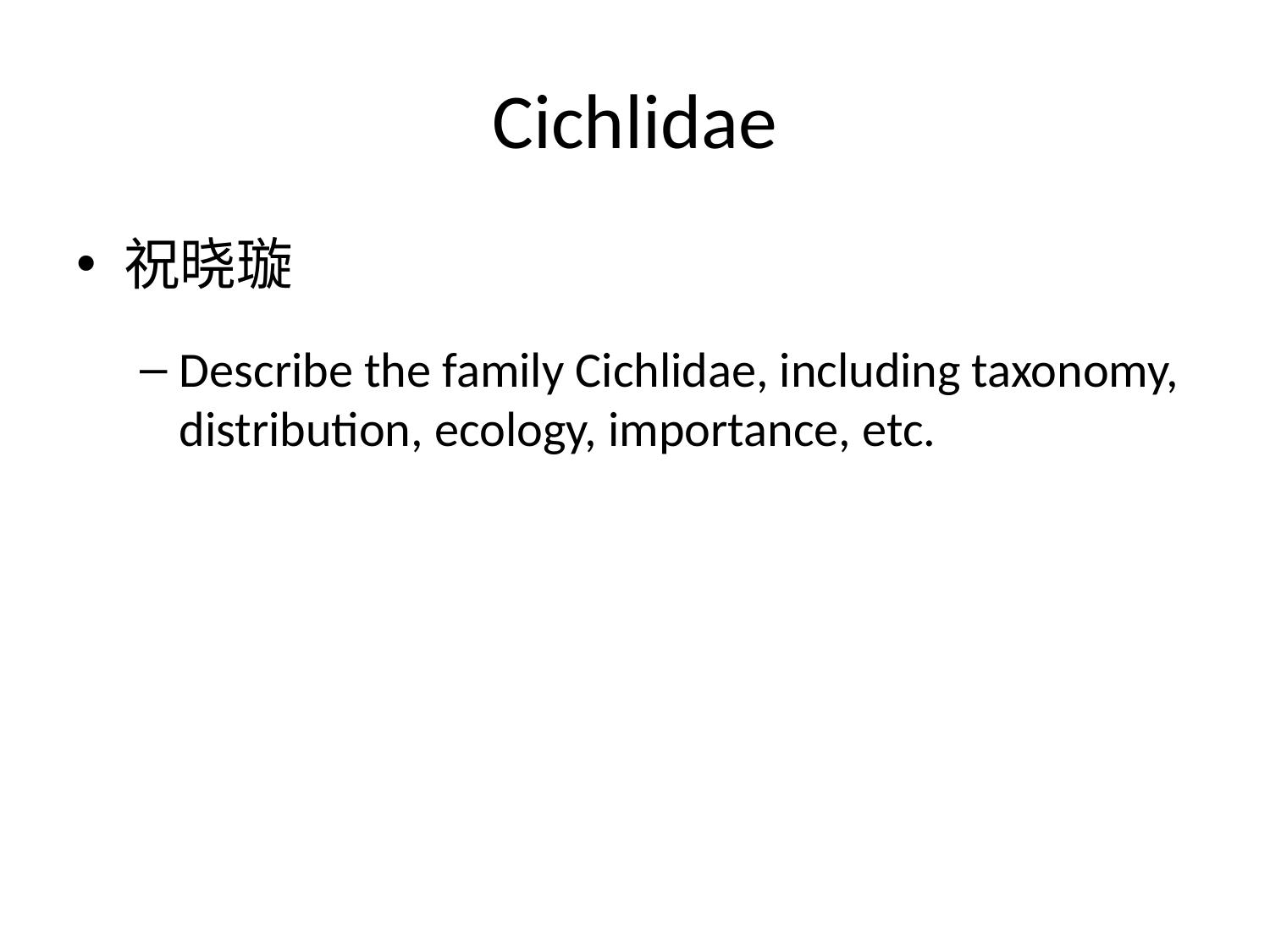

# Cichlidae
祝晓璇
Describe the family Cichlidae, including taxonomy, distribution, ecology, importance, etc.